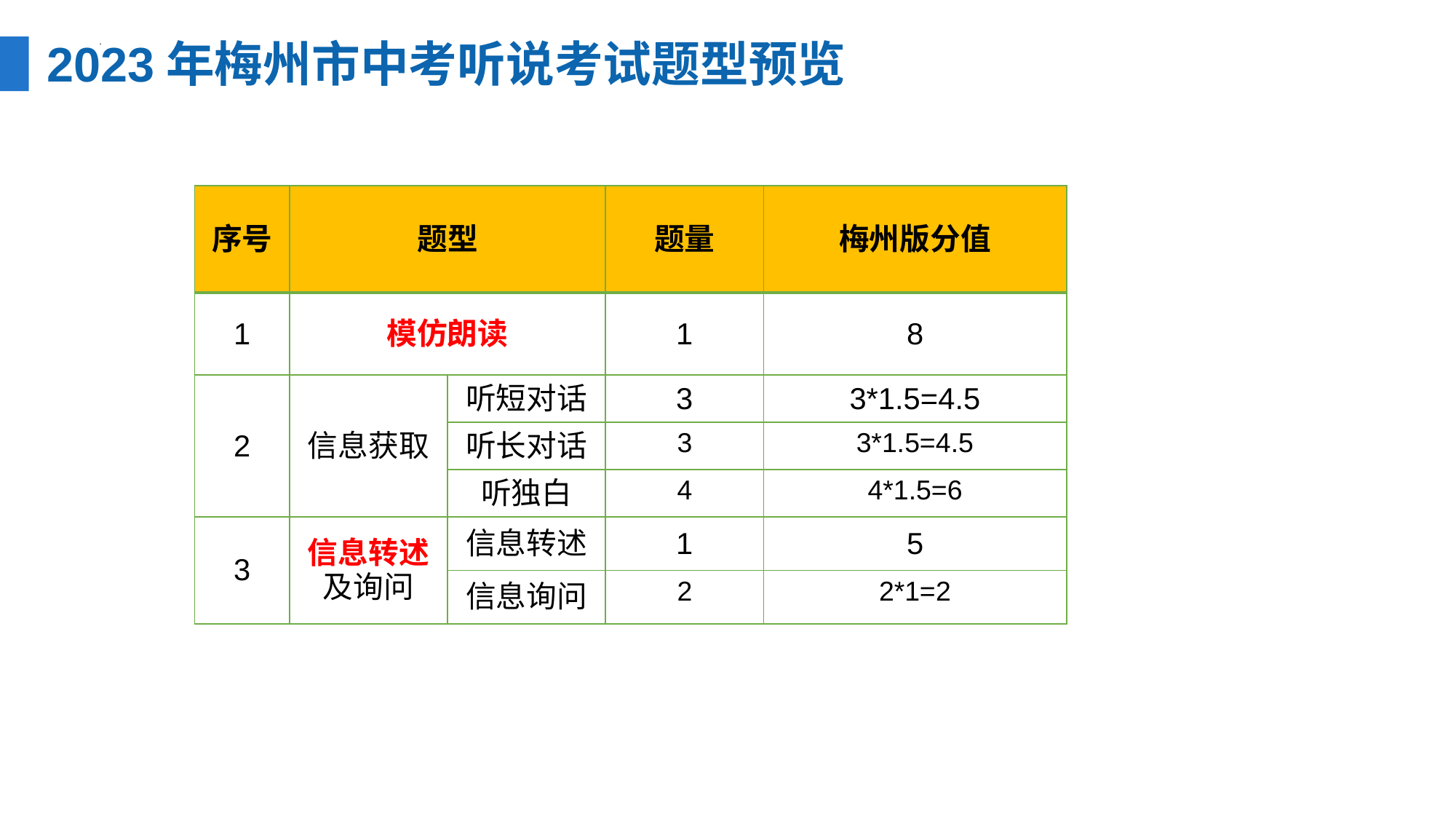

2023年梅州市中考听说考试题型预览
| 序号 | 题型 |  | 题量 | 梅州版分值 |
| --- | --- | --- | --- | --- |
| 1 | 模仿朗读 |  | 1 | 8 |
| 2 | 信息获取 | 听短对话 | 3 | 3\*1.5=4.5 |
|  |  | 听长对话 | 3 | 3\*1.5=4.5 |
|  |  | 听独白 | 4 | 4\*1.5=6 |
| 3 | 信息转述及询问 | 信息转述 | 1 | 5 |
|  |  | 信息询问 | 2 | 2\*1=2 |